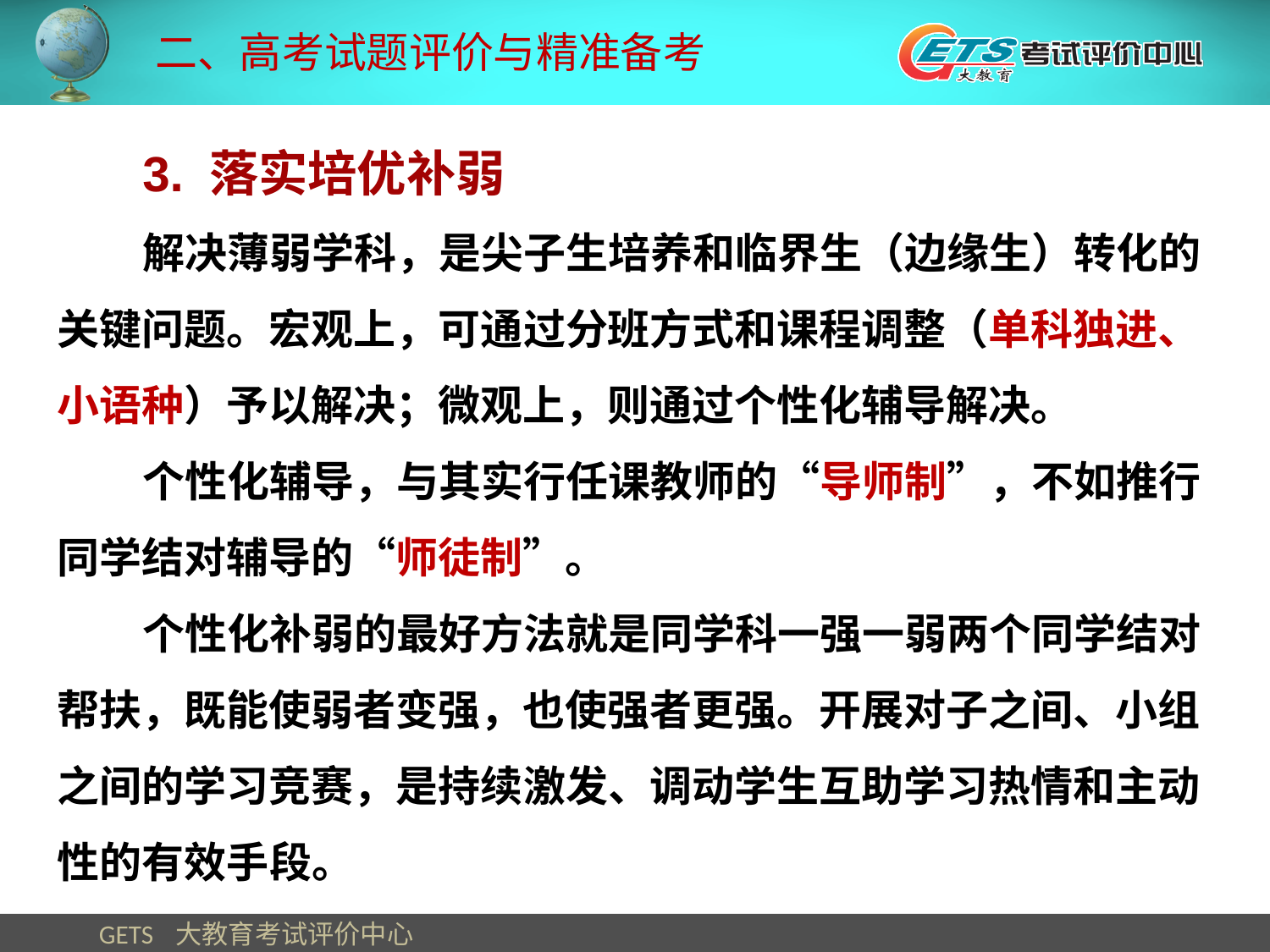

二、高考试题评价与精准备考
3. 落实培优补弱
解决薄弱学科，是尖子生培养和临界生（边缘生）转化的关键问题。宏观上，可通过分班方式和课程调整（单科独进、小语种）予以解决；微观上，则通过个性化辅导解决。
个性化辅导，与其实行任课教师的“导师制”，不如推行同学结对辅导的“师徒制”。
个性化补弱的最好方法就是同学科一强一弱两个同学结对帮扶，既能使弱者变强，也使强者更强。开展对子之间、小组之间的学习竞赛，是持续激发、调动学生互助学习热情和主动性的有效手段。